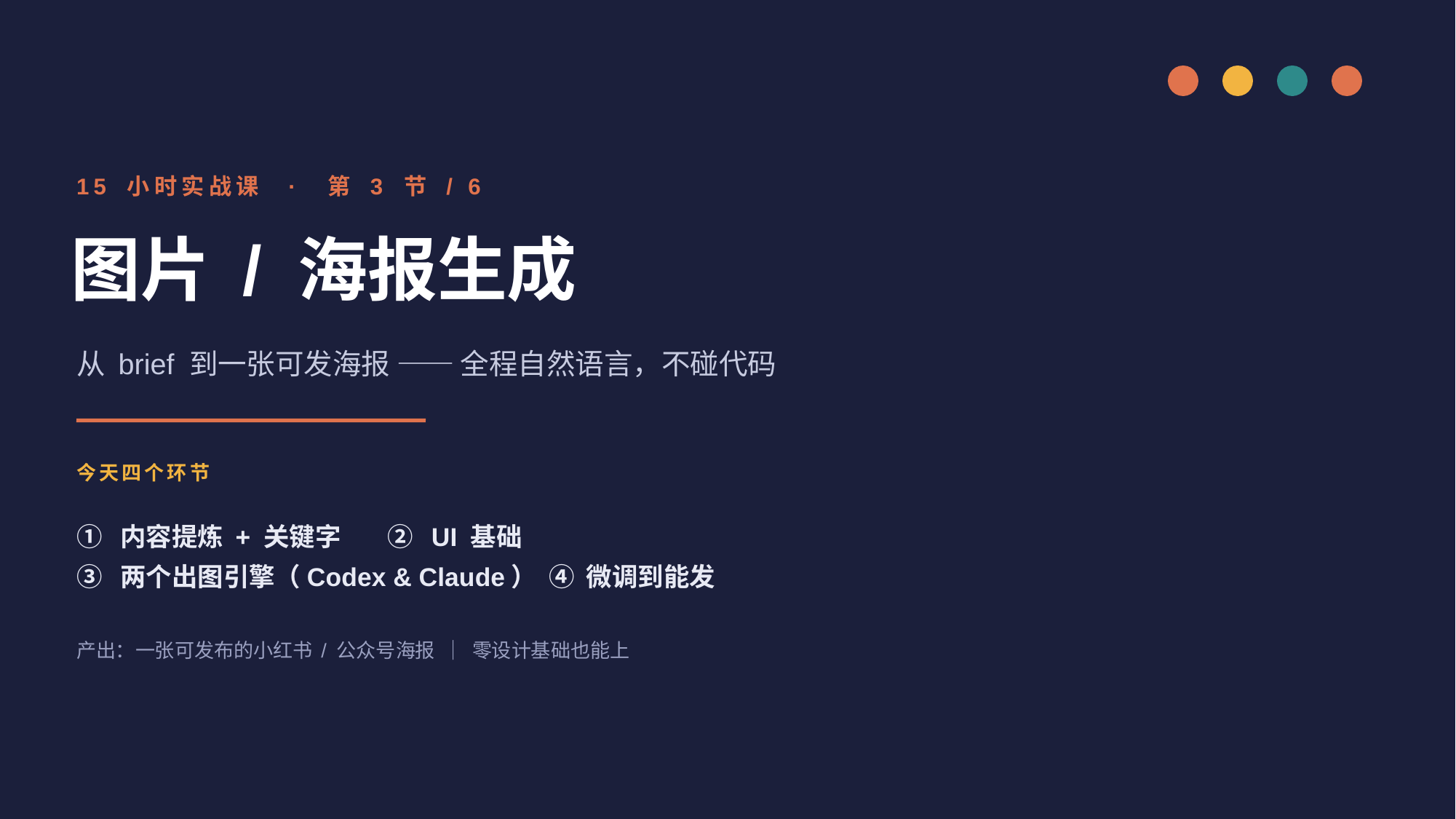

15 小时实战课  ·  第 3 节 / 6
图片 / 海报生成
从 brief 到一张可发海报 —— 全程自然语言，不碰代码

今天四个环节
①  内容提炼 + 关键字        ②  UI 基础
③  两个出图引擎（Codex & Claude）  ④  微调到能发
产出：一张可发布的小红书 / 公众号海报  ｜  零设计基础也能上